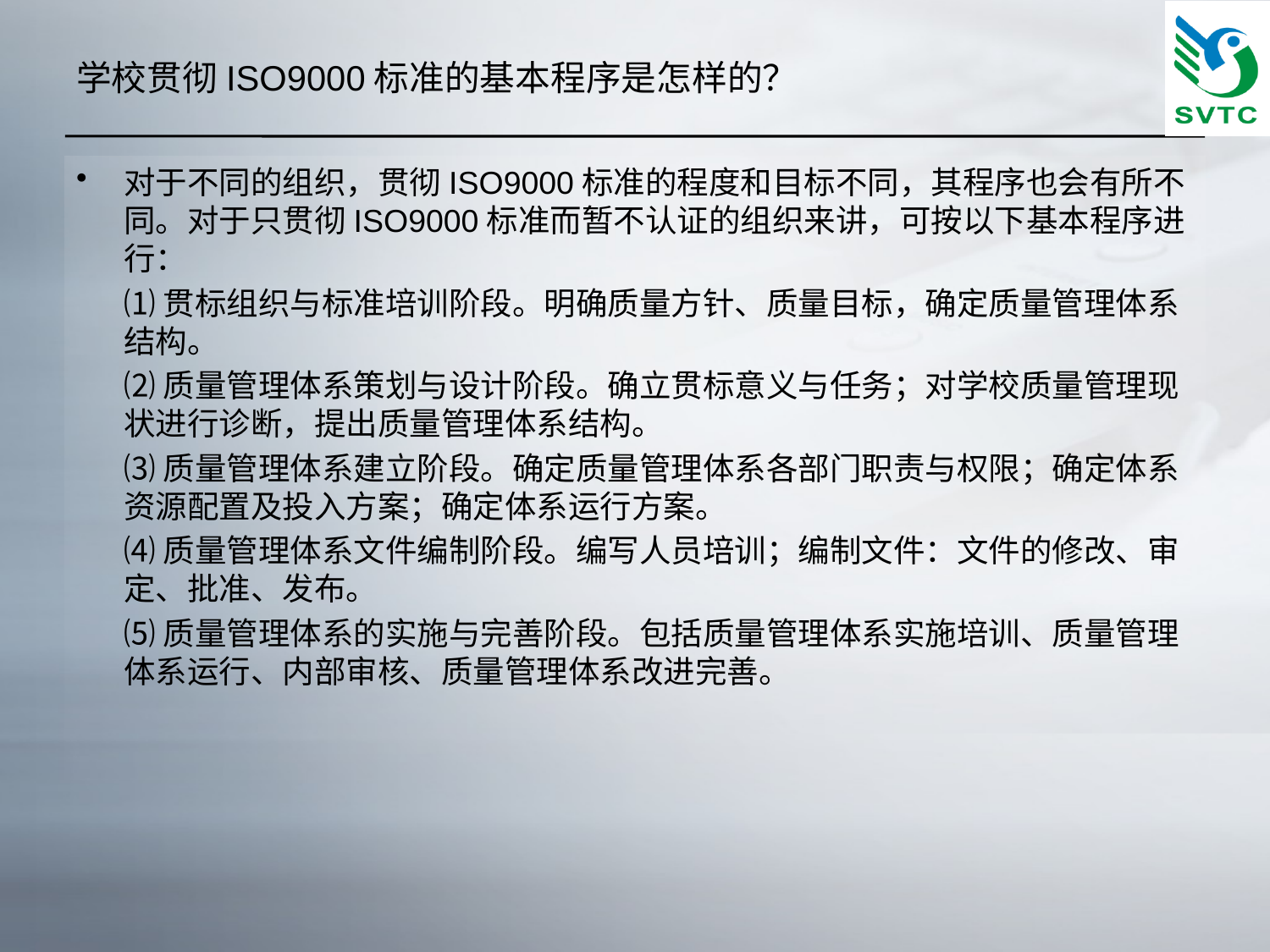

# 学校贯彻ISO9000标准的基本程序是怎样的？
对于不同的组织，贯彻ISO9000标准的程度和目标不同，其程序也会有所不同。对于只贯彻ISO9000标准而暂不认证的组织来讲，可按以下基本程序进行：
	⑴贯标组织与标准培训阶段。明确质量方针、质量目标，确定质量管理体系结构。
	⑵质量管理体系策划与设计阶段。确立贯标意义与任务；对学校质量管理现状进行诊断，提出质量管理体系结构。
	⑶质量管理体系建立阶段。确定质量管理体系各部门职责与权限；确定体系资源配置及投入方案；确定体系运行方案。
	⑷质量管理体系文件编制阶段。编写人员培训；编制文件：文件的修改、审定、批准、发布。
	⑸质量管理体系的实施与完善阶段。包括质量管理体系实施培训、质量管理体系运行、内部审核、质量管理体系改进完善。